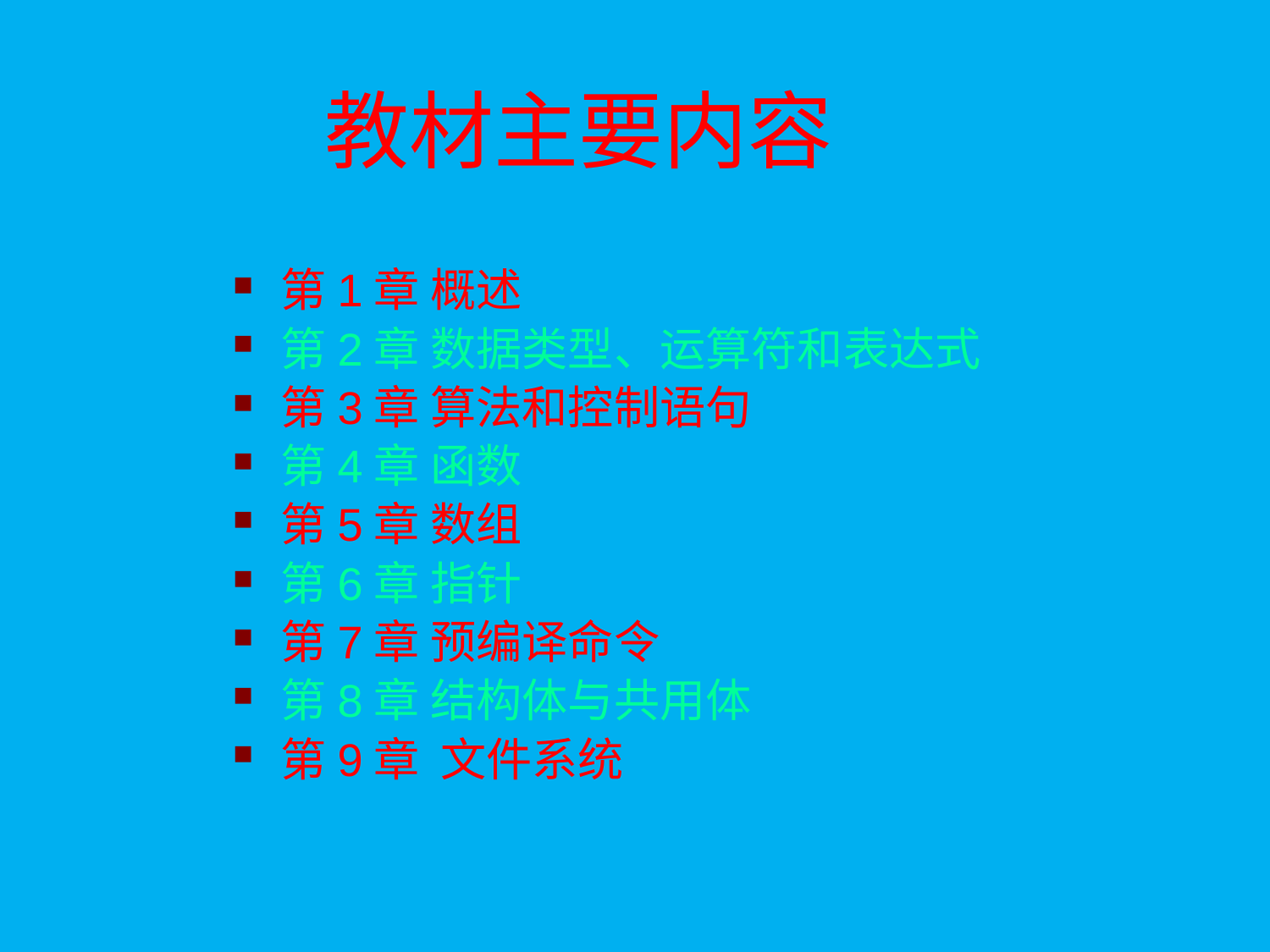

# 教材主要内容
第1章 概述
第2章 数据类型、运算符和表达式
第3章 算法和控制语句
第4章 函数
第5章 数组
第6章 指针
第7章 预编译命令
第8章 结构体与共用体
第9章  文件系统